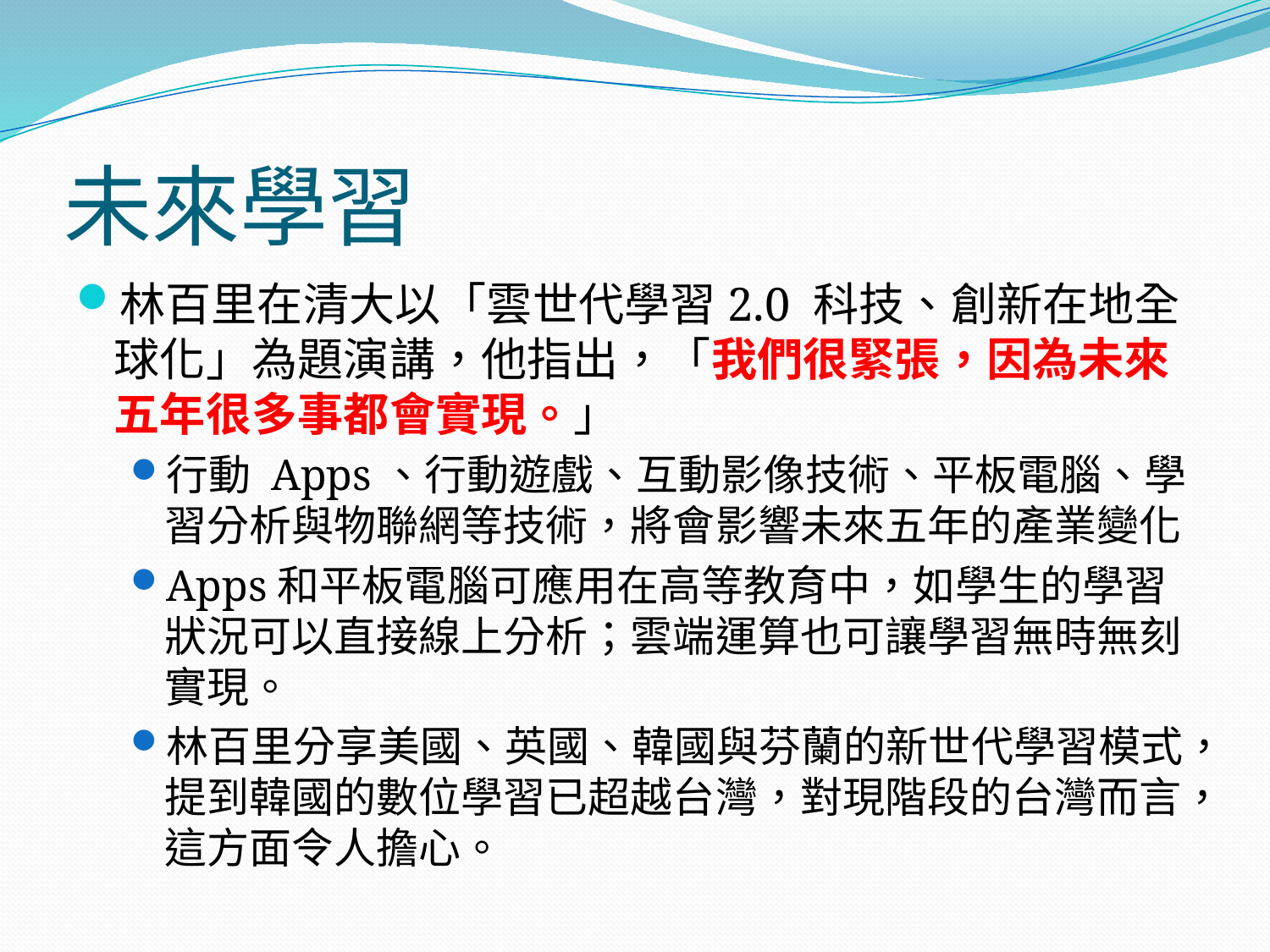

# 未來學習
林百里在清大以「雲世代學習2.0 科技、創新在地全球化」為題演講，他指出，「我們很緊張，因為未來五年很多事都會實現。」
行動 Apps、行動遊戲、互動影像技術、平板電腦、學習分析與物聯網等技術，將會影響未來五年的產業變化
Apps和平板電腦可應用在高等教育中，如學生的學習狀況可以直接線上分析；雲端運算也可讓學習無時無刻實現。
林百里分享美國、英國、韓國與芬蘭的新世代學習模式，提到韓國的數位學習已超越台灣，對現階段的台灣而言，這方面令人擔心。